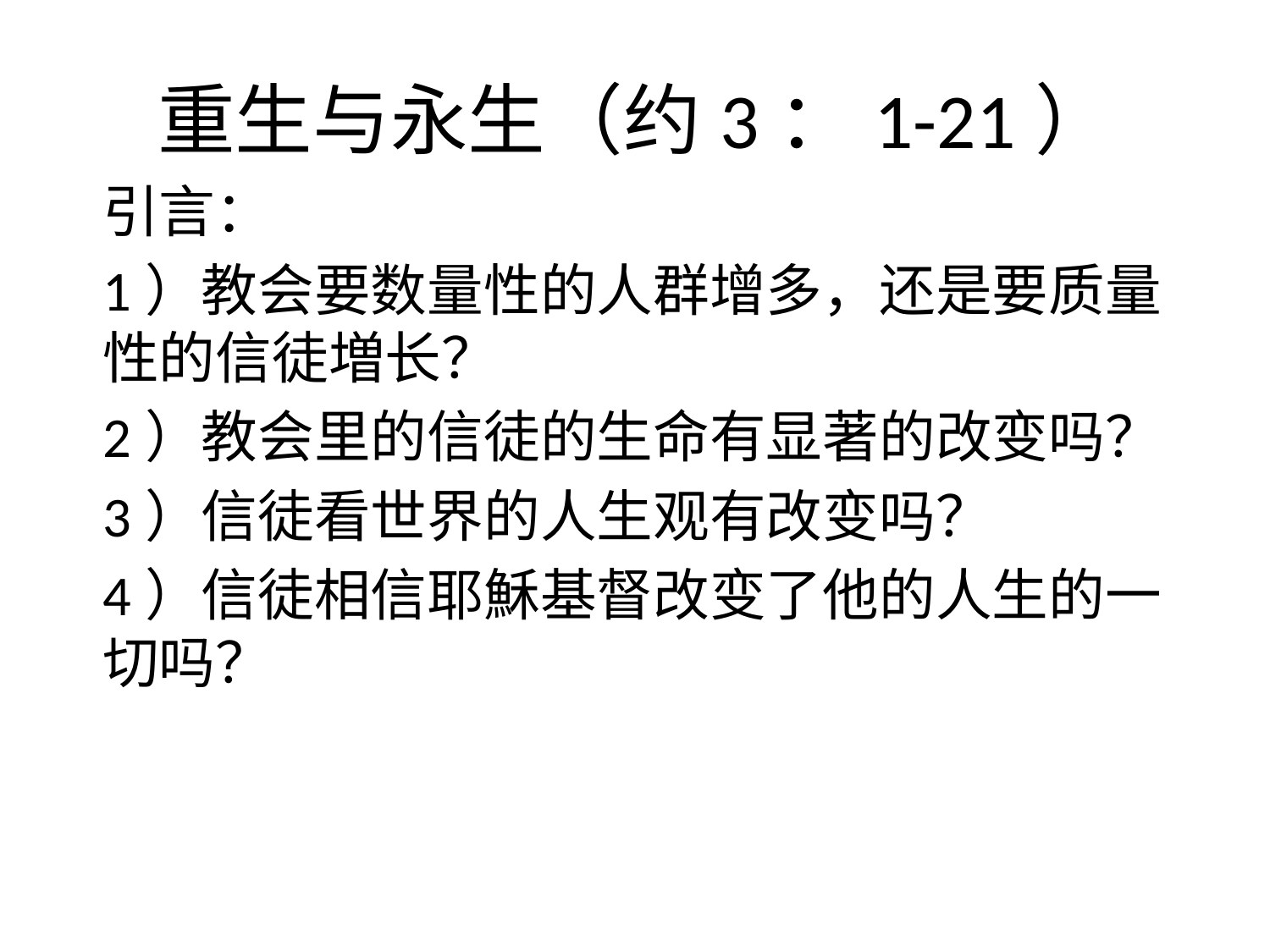

# 重生与永生（约3：1-21）
引言：
1）教会要数量性的人群增多，还是要质量性的信徒増长？
2）教会里的信徒的生命有显著的改变吗？
3）信徒看世界的人生观有改变吗？
4）信徒相信耶穌基督改变了他的人生的一切吗？